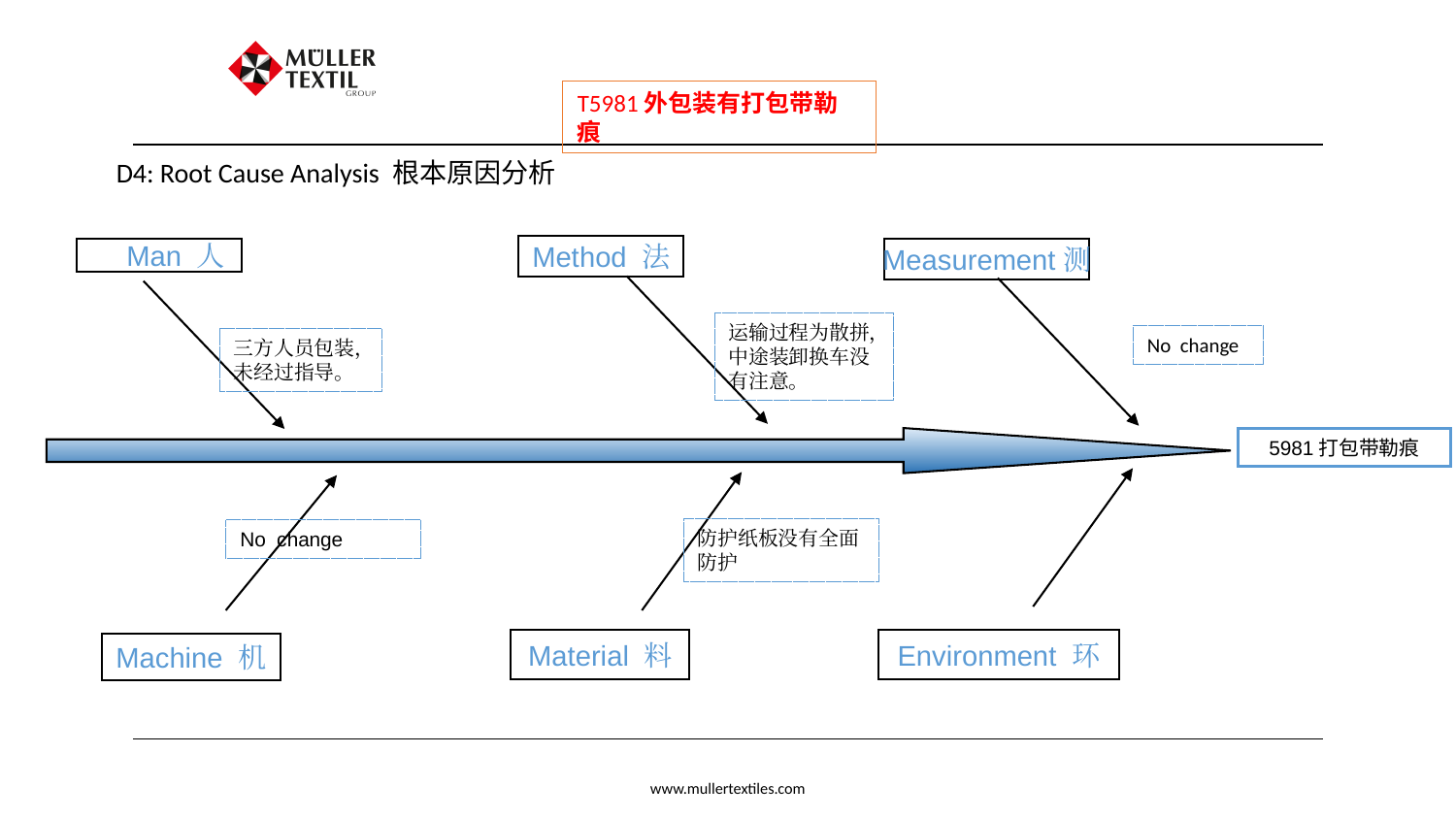

T5981外包装有打包带勒痕
D4: Root Cause Analysis 根本原因分析

Method 法
     Man 人
Measurement测

运输过程为散拼，中途装卸换车没有注意。
No  change
三方人员包装，未经过指导。

5981打包带勒痕

防护纸板没有全面防护
No  change
Material 料
Environment 环
Machine 机